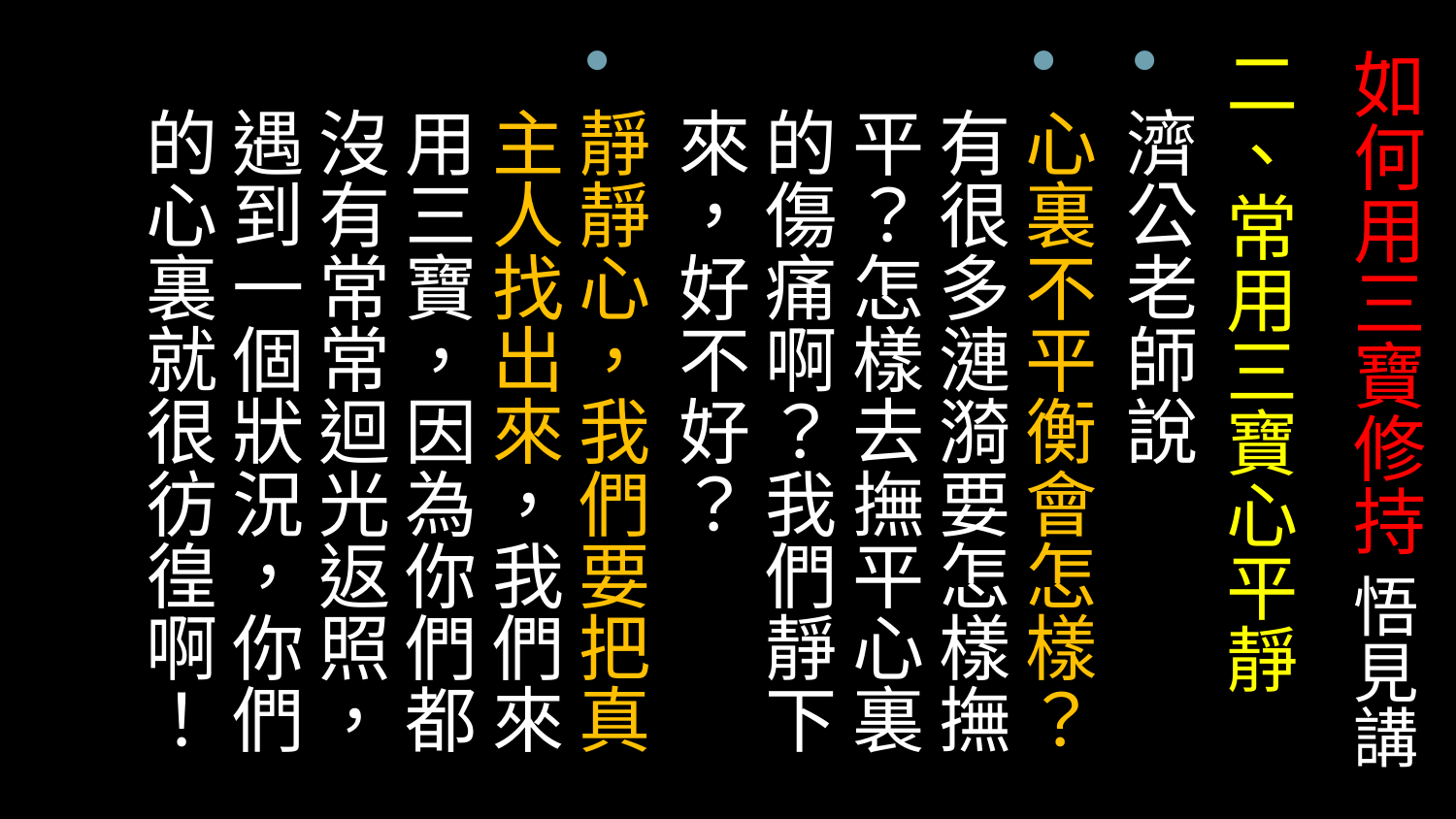

# 如何用三寶修持 悟見講
二、常用三寶心平靜
濟公老師說
心裏不平衡會怎樣？有很多漣漪要怎樣撫平？怎樣去撫平心裏的傷痛啊？我們靜下來，好不好？
靜靜心，我們要把真主人找出來，我們來用三寶，因為你們都沒有常常迴光返照，遇到一個狀況，你們的心裏就很彷徨啊！